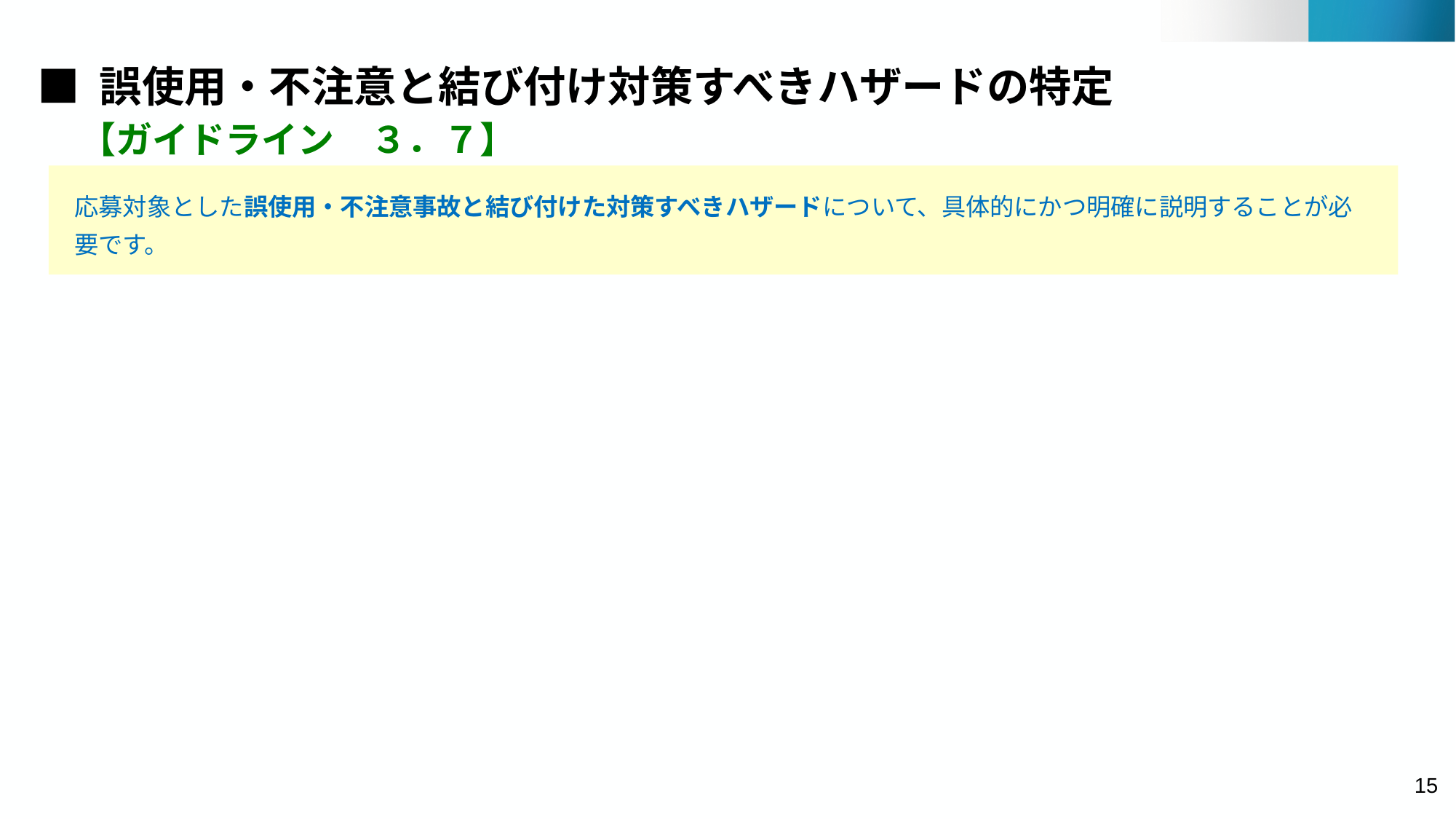

# ■ 誤使用・不注意と結び付け対策すべきハザードの特定 　【ガイドライン　３．７】
応募対象とした誤使用・不注意事故と結び付けた対策すべきハザードについて、具体的にかつ明確に説明することが必要です。

15